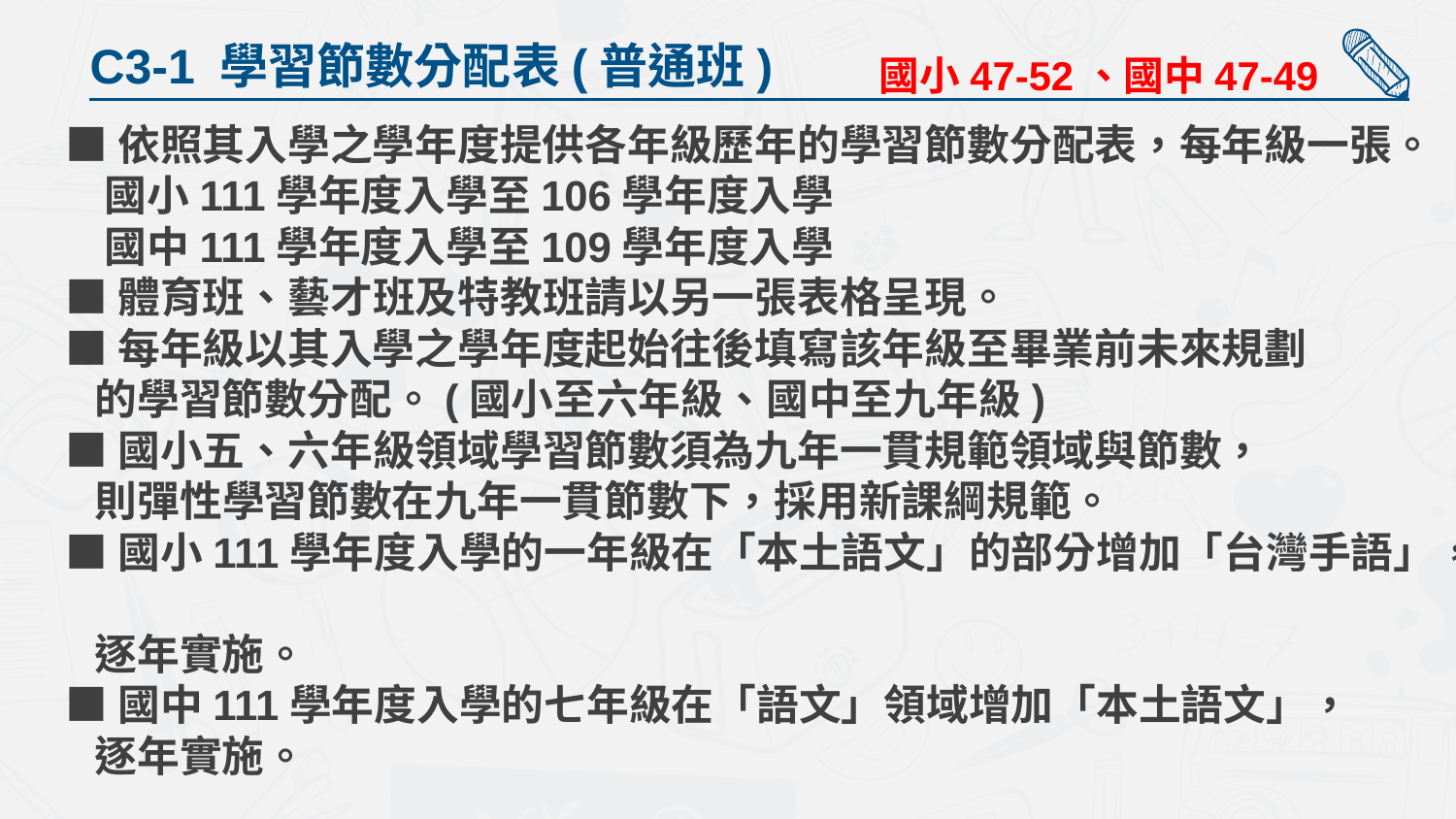

C3-1 學習節數分配表(普通班)
國小47-52、國中47-49
■依照其入學之學年度提供各年級歷年的學習節數分配表，每年級一張。
   國小111學年度入學至106學年度入學
   國中111學年度入學至109學年度入學
■體育班、藝才班及特教班請以另一張表格呈現。
■每年級以其入學之學年度起始往後填寫該年級至畢業前未來規劃
  的學習節數分配。(國小至六年級、國中至九年級)
■國小五、六年級領域學習節數須為九年一貫規範領域與節數，
  則彈性學習節數在九年一貫節數下，採用新課綱規範。
■國小111學年度入學的一年級在「本土語文」的部分增加「台灣手語」，
  逐年實施。
■國中111學年度入學的七年級在「語文」領域增加「本土語文」，
  逐年實施。